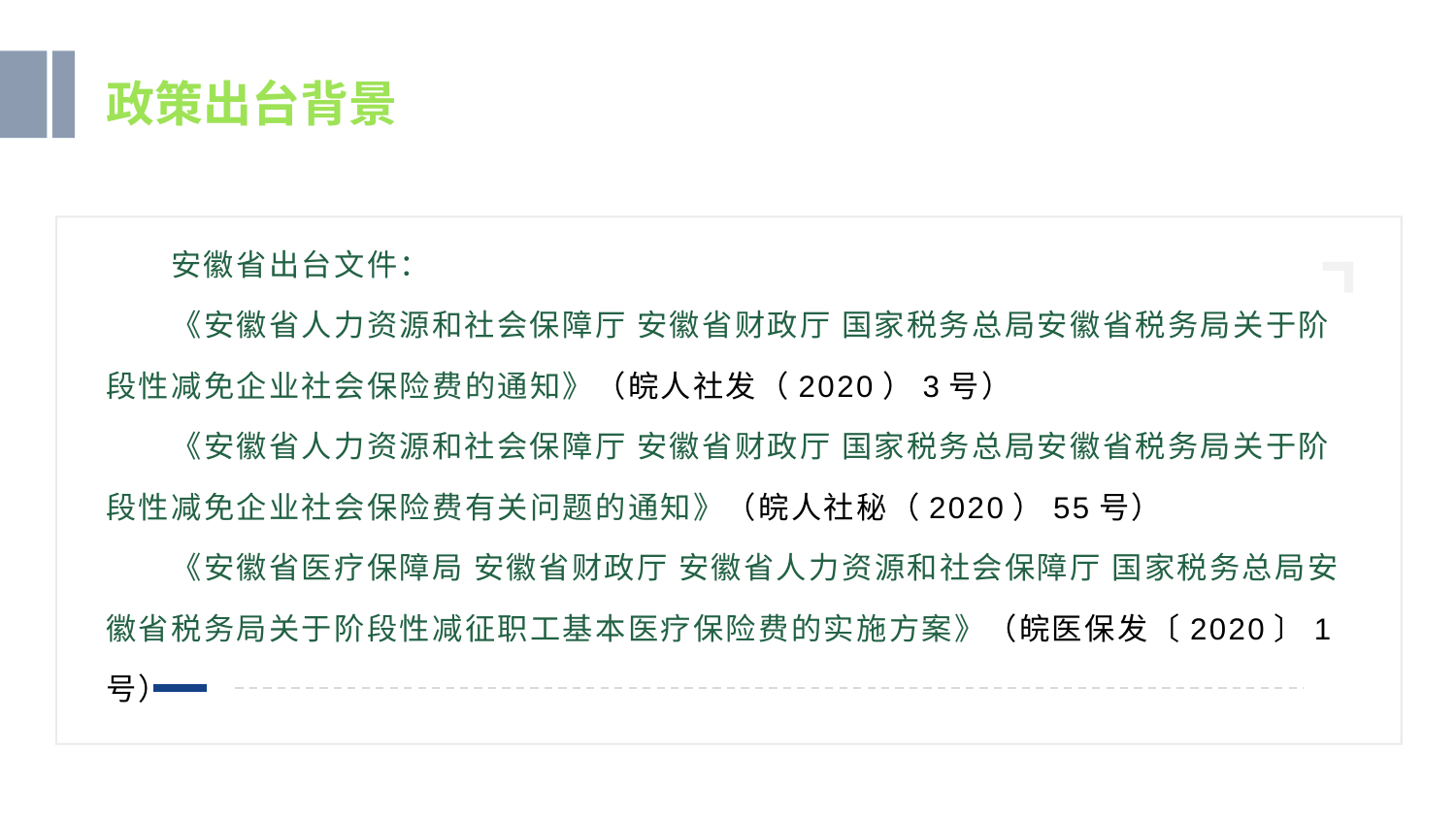

政策出台背景

安徽省出台文件：
《安徽省人力资源和社会保障厅 安徽省财政厅 国家税务总局安徽省税务局关于阶段性减免企业社会保险费的通知》（皖人社发（2020）3号）
《安徽省人力资源和社会保障厅 安徽省财政厅 国家税务总局安徽省税务局关于阶段性减免企业社会保险费有关问题的通知》（皖人社秘（2020）55号）
《安徽省医疗保障局 安徽省财政厅 安徽省人力资源和社会保障厅 国家税务总局安徽省税务局关于阶段性减征职工基本医疗保险费的实施方案》（皖医保发〔2020〕1号）